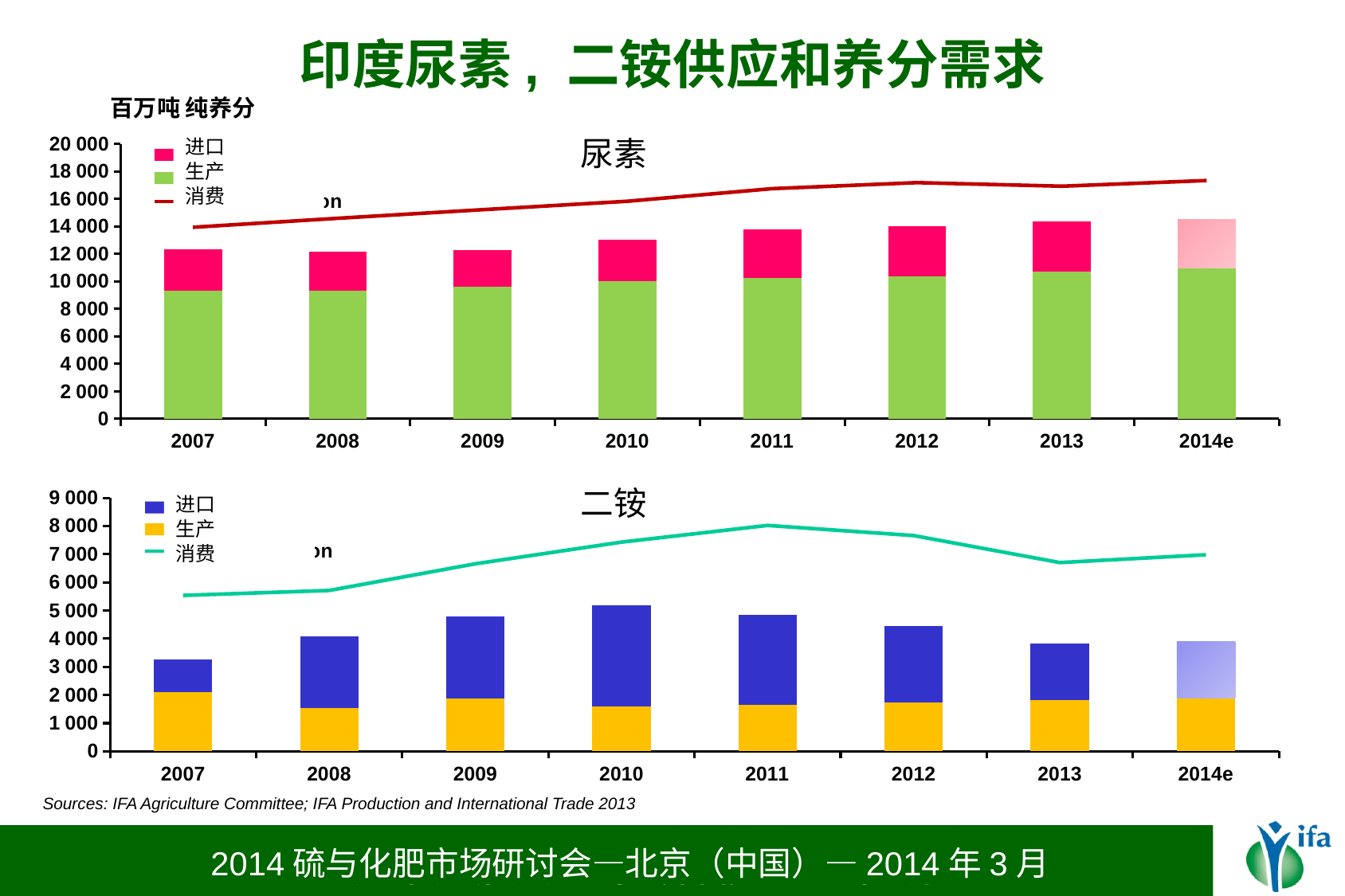

# 印度尿素, 二铵供应和养分需求
百万吨 纯养分

### Chart

| Category | Production | imports | N Consumption |
|---|---|---|---|
| 2007 | 9297.2 | 3014.7 | 13934.449999999988 |
| 2008 | 9314.2 | 2827.4 | 14586.94999999999 |
| 2009 | 9634.9 | 2622.0 | 15212.874999999987 |
| 2010 | 10016.200000000004 | 3017.7 | 15824.55 |
| 2011 | 10234.700000000004 | 3539.5 | 16743.64999999998 |
| 2012 | 10353.5 | 3678.0 | 17180.25 |
| 2013 | 10689.0 | 3680.0 | 16922.0 |
| 2014e | 11000.0 | 3500.0 | 17335.0 |
尿素
进口
生产
消费
二铵

### Chart

| Category | Production | imports | P Consumption |
|---|---|---|---|
| 2007 | 2097.0 | 1163.8 | 5537.58 |
| 2008 | 1529.0 | 2566.0 | 5713.0 |
| 2009 | 1863.2 | 2916.0 | 6659.76 |
| 2010 | 1598.3 | 3601.1 | 7429.140000000001 |
| 2011 | 1647.9 | 3192.9 | 8022.56 |
| 2012 | 1744.8 | 2699.1 | 7661.800000000001 |
| 2013 | 1820.0 | 2000.0 | 6702.400000000001 |
| 2014e | 1900.0 | 2000.0 | 6980.0 |
进口
生产
消费
Sources: IFA Agriculture Committee; IFA Production and International Trade 2013